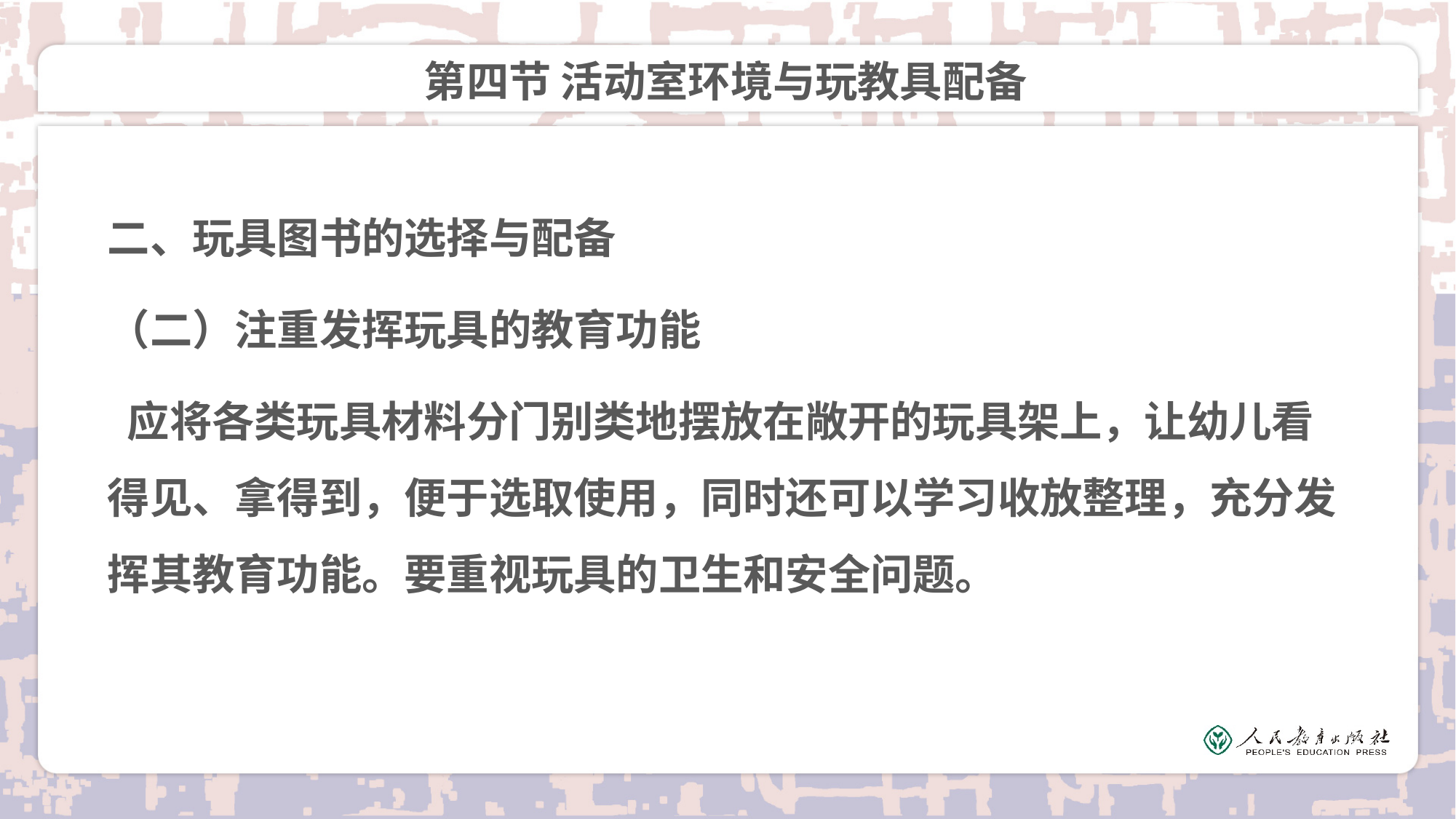

# 第四节 活动室环境与玩教具配备
二、玩具图书的选择与配备
（二）注重发挥玩具的教育功能
 应将各类玩具材料分门别类地摆放在敞开的玩具架上，让幼儿看得见、拿得到，便于选取使用，同时还可以学习收放整理，充分发挥其教育功能。要重视玩具的卫生和安全问题。